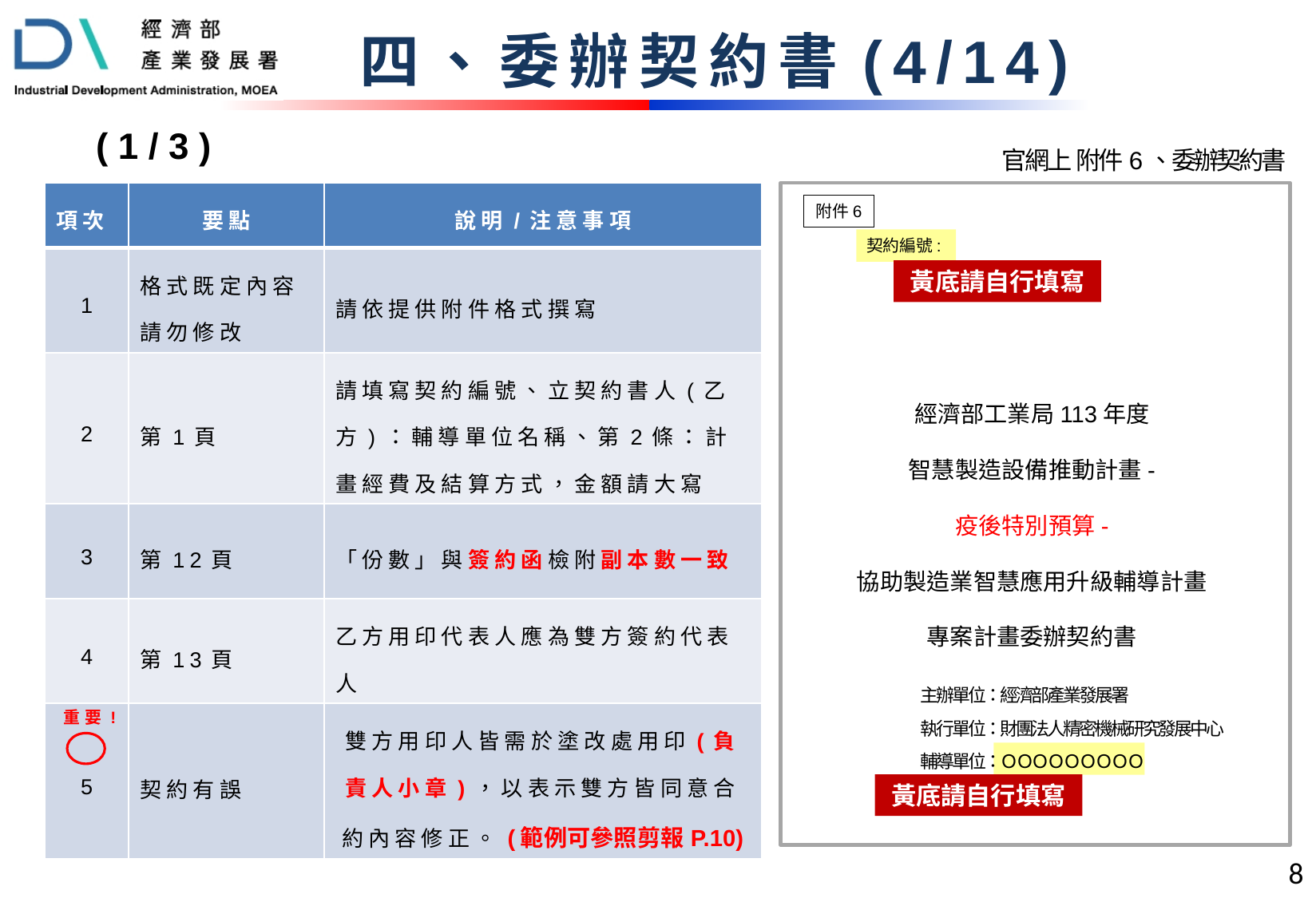

四、委辦契約書(4/14)
(1/3)
官網上  附件6、委辦契約書
| 項次 | 要點 | 說明/注意事項 |
| --- | --- | --- |
| 1 | 格式既定內容請勿修改 | 請依提供附件格式撰寫 |
| 2 | 第1頁 | 請填寫契約編號、立契約書人(乙方)：輔導單位名稱、第2條：計畫經費及結算方式，金額請大寫 |
| 3 | 第12頁 | 「份數」與簽約函檢附副本數一致 |
| 4 | 第13頁 | 乙方用印代表人應為雙方簽約代表人 |
| 5 | 契約有誤 | 雙方用印人皆需於塗改處用印(負責人小章)，以表示雙方皆同意合約內容修正。(範例可參照剪報P.10) |

附件6
契約編號:

經濟部工業局113年度
智慧製造設備推動計畫-
疫後特別預算-
協助製造業智慧應用升級輔導計畫
專案計畫委辦契約書
主辦單位：經濟部產業發展署
執行單位：財團法人精密機械研究發展中心
輔導單位：ＯＯＯＯＯＯＯＯＯ

黃底請自行填寫
重要!

黃底請自行填寫